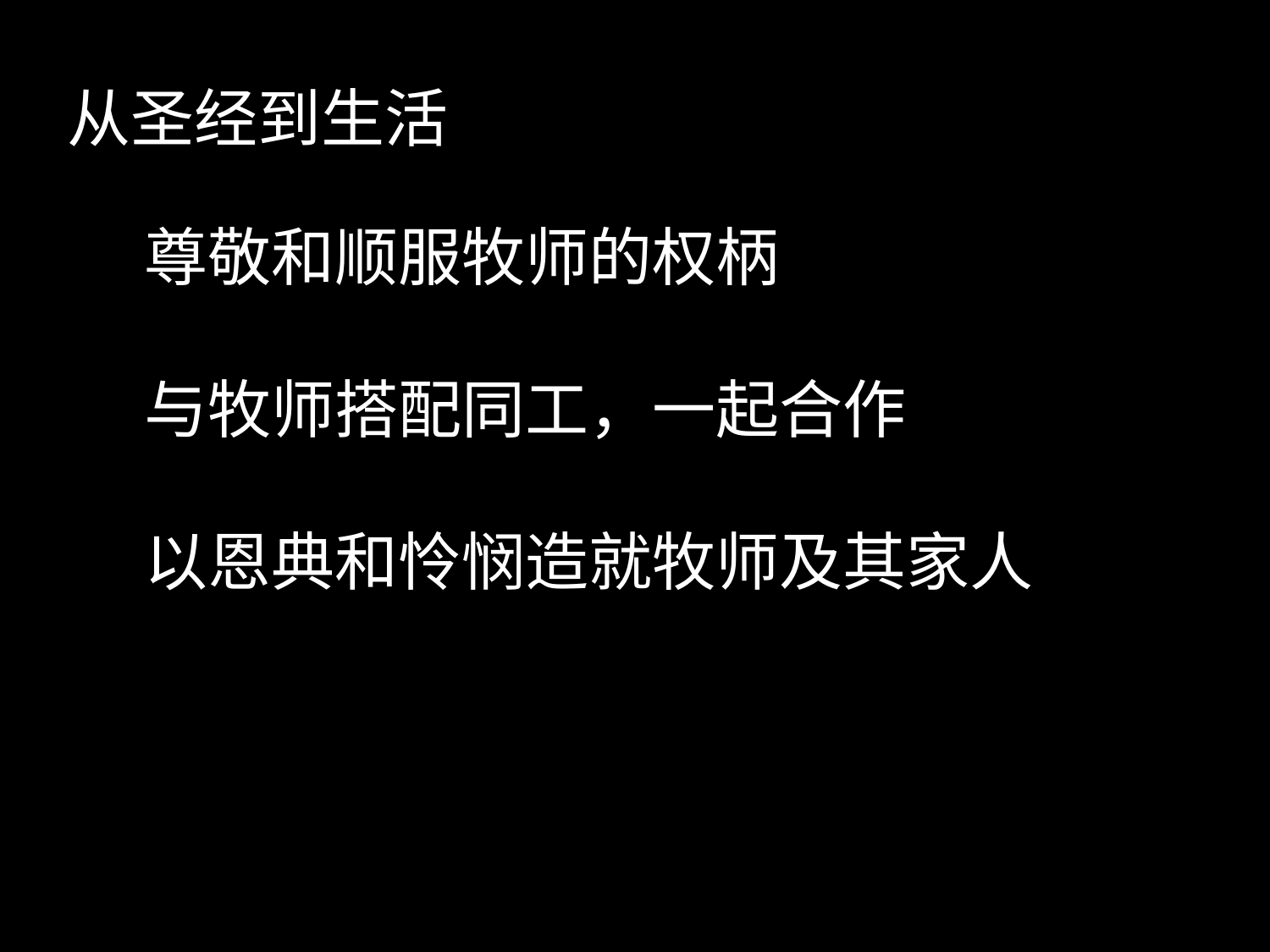

从圣经到生活
尊敬和顺服牧师的权柄

与牧师搭配同工，一起合作

以恩典和怜悯造就牧师及其家人